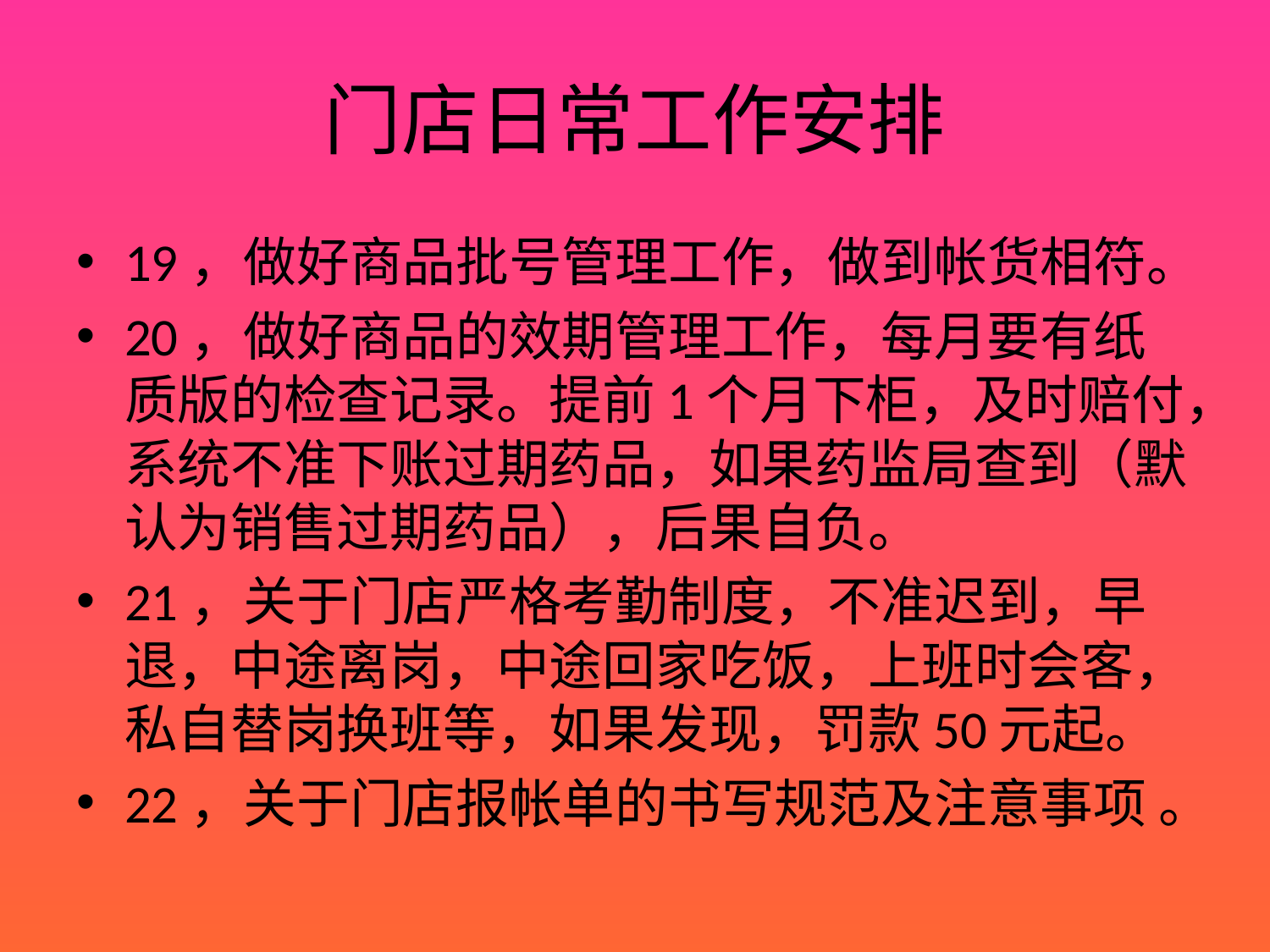

# 门店日常工作安排
19，做好商品批号管理工作，做到帐货相符。
20，做好商品的效期管理工作，每月要有纸质版的检查记录。提前1个月下柜，及时赔付，系统不准下账过期药品，如果药监局查到（默认为销售过期药品），后果自负。
21，关于门店严格考勤制度，不准迟到，早退，中途离岗，中途回家吃饭，上班时会客，私自替岗换班等，如果发现，罚款50元起。
22，关于门店报帐单的书写规范及注意事项 。